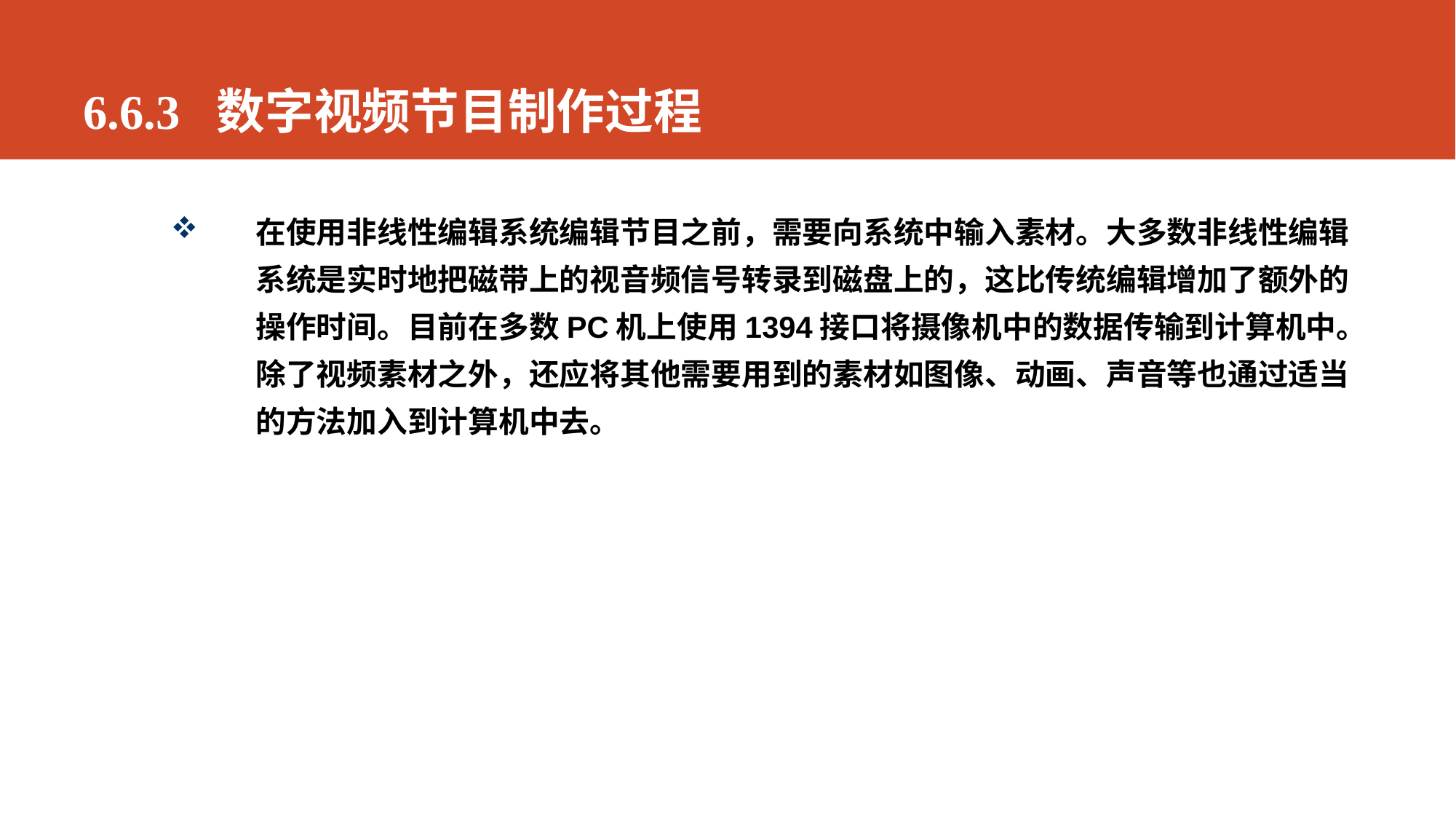

# 6.6.3  数字视频节目制作过程
在使用非线性编辑系统编辑节目之前，需要向系统中输入素材。大多数非线性编辑系统是实时地把磁带上的视音频信号转录到磁盘上的，这比传统编辑增加了额外的操作时间。目前在多数PC机上使用1394接口将摄像机中的数据传输到计算机中。除了视频素材之外，还应将其他需要用到的素材如图像、动画、声音等也通过适当的方法加入到计算机中去。